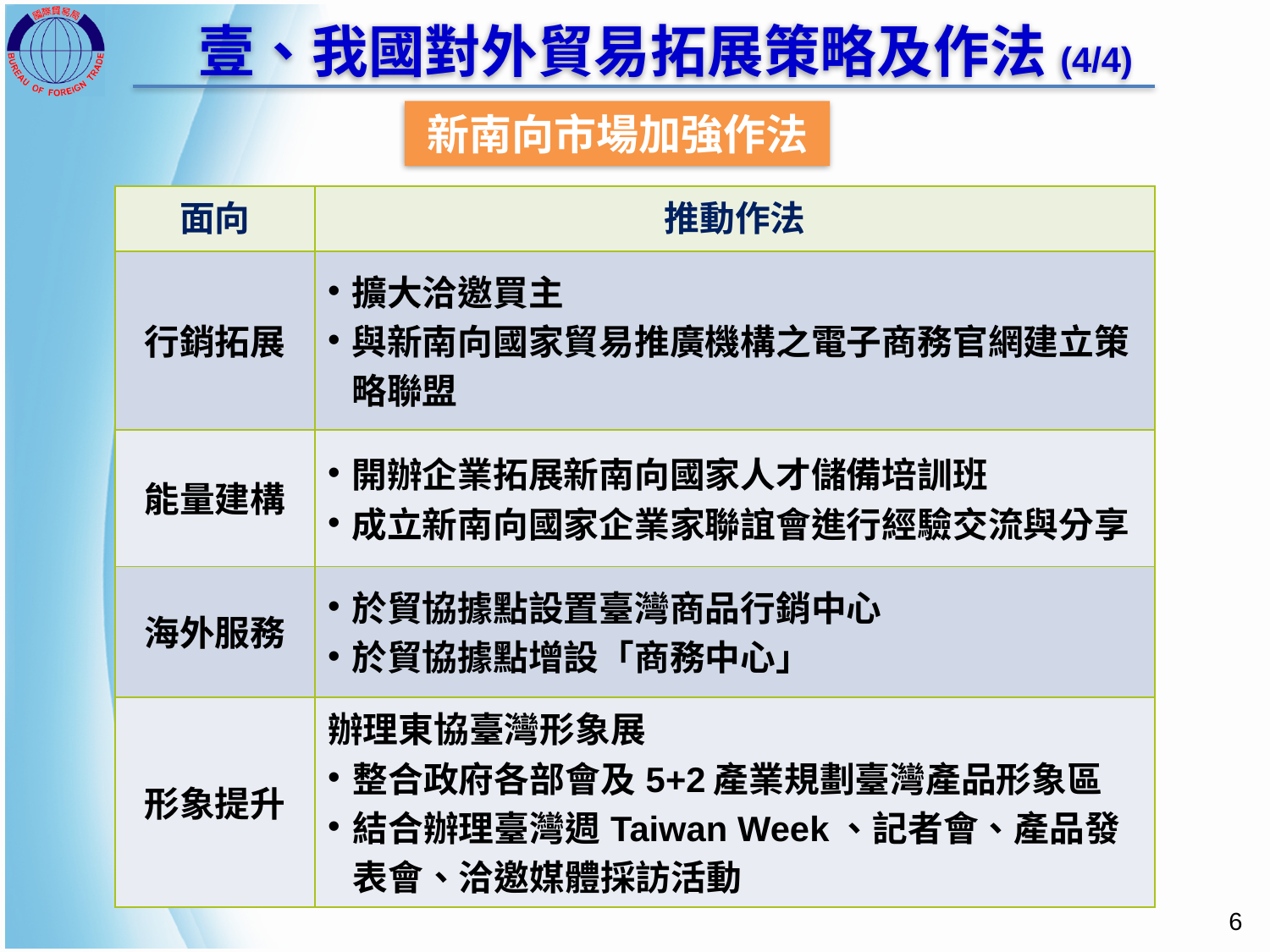

壹、我國對外貿易拓展策略及作法(4/4)
新南向市場加強作法
| 面向 | 推動作法 |
| --- | --- |
| 行銷拓展 | 擴大洽邀買主 與新南向國家貿易推廣機構之電子商務官網建立策略聯盟 |
| 能量建構 | 開辦企業拓展新南向國家人才儲備培訓班 成立新南向國家企業家聯誼會進行經驗交流與分享 |
| 海外服務 | 於貿協據點設置臺灣商品行銷中心 於貿協據點增設「商務中心」 |
| 形象提升 | 辦理東協臺灣形象展 整合政府各部會及5+2產業規劃臺灣產品形象區 結合辦理臺灣週Taiwan Week、記者會、產品發表會、洽邀媒體採訪活動 |